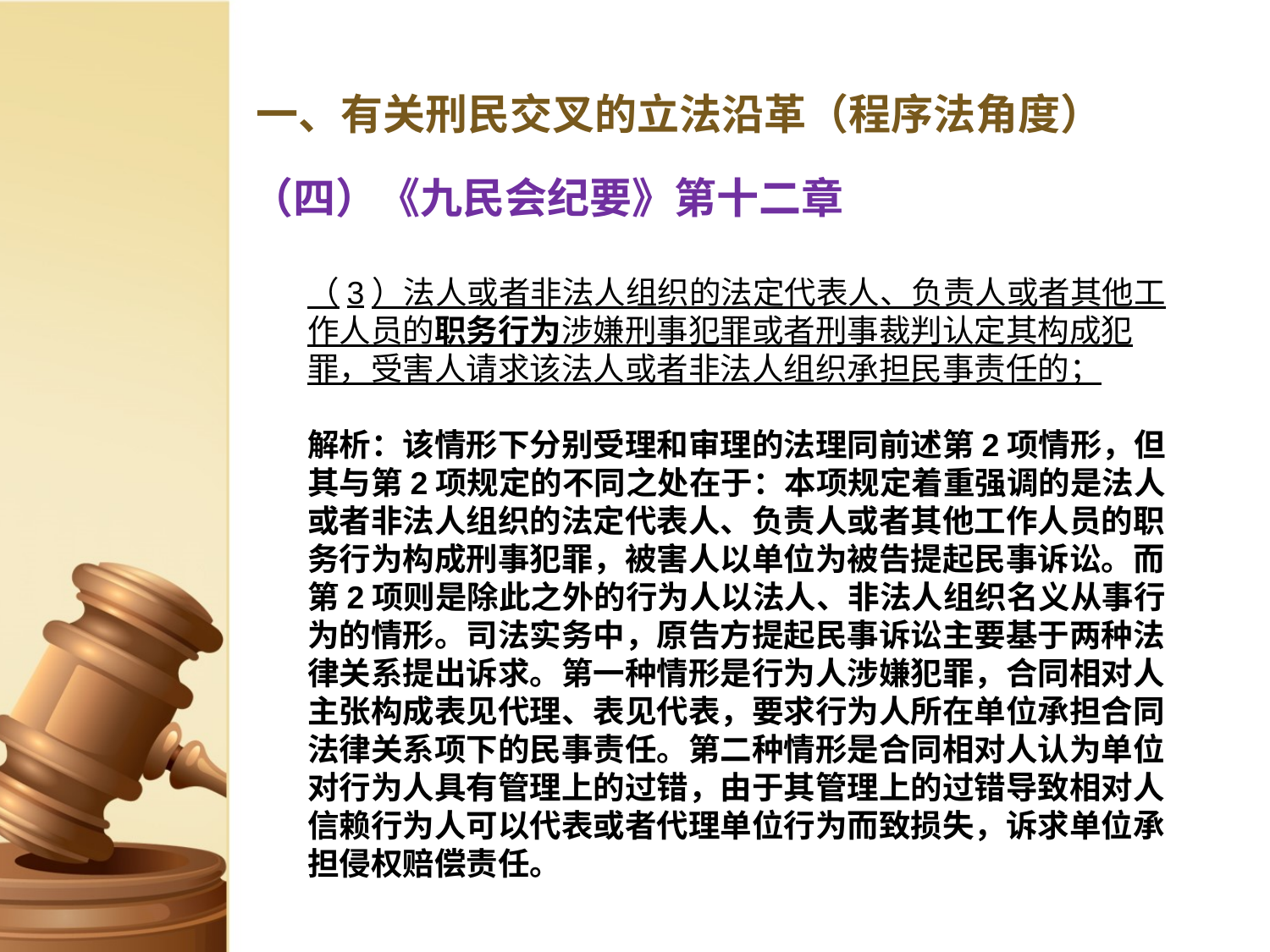

# 一、有关刑民交叉的立法沿革（程序法角度）
（四）《九民会纪要》第十二章
（3）法人或者非法人组织的法定代表人、负责人或者其他工作人员的职务行为涉嫌刑事犯罪或者刑事裁判认定其构成犯罪，受害人请求该法人或者非法人组织承担民事责任的；

解析：该情形下分别受理和审理的法理同前述第2项情形，但其与第2项规定的不同之处在于：本项规定着重强调的是法人或者非法人组织的法定代表人、负责人或者其他工作人员的职务行为构成刑事犯罪，被害人以单位为被告提起民事诉讼。而第2项则是除此之外的行为人以法人、非法人组织名义从事行为的情形。司法实务中，原告方提起民事诉讼主要基于两种法律关系提出诉求。第一种情形是行为人涉嫌犯罪，合同相对人主张构成表见代理、表见代表，要求行为人所在单位承担合同法律关系项下的民事责任。第二种情形是合同相对人认为单位对行为人具有管理上的过错，由于其管理上的过错导致相对人信赖行为人可以代表或者代理单位行为而致损失，诉求单位承担侵权赔偿责任。